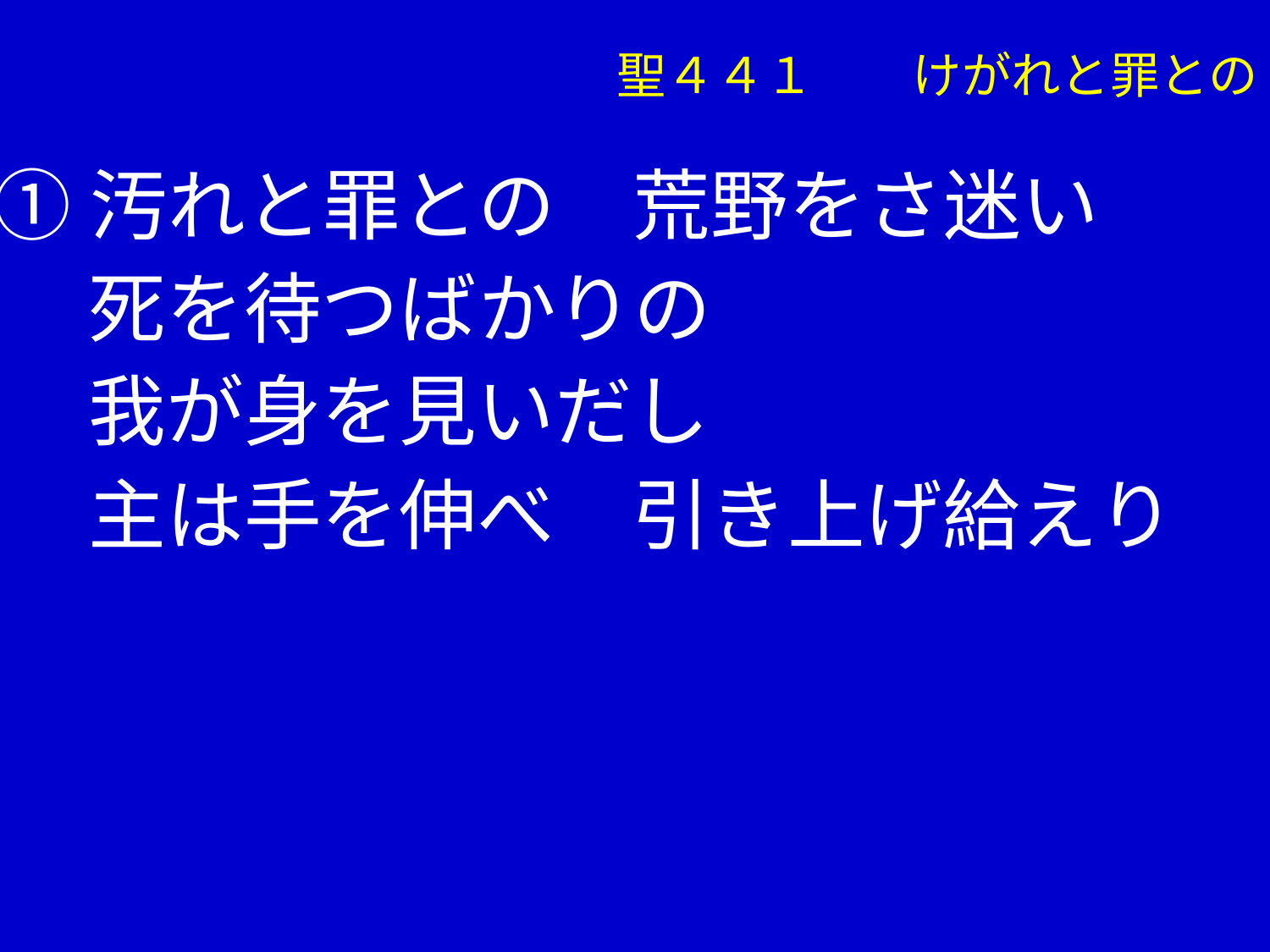

聖４４１　　けがれと罪との
①汚れと罪との　荒野をさ迷い
　 死を待つばかりの
　 我が身を見いだし
　 主は手を伸べ　引き上げ給えり